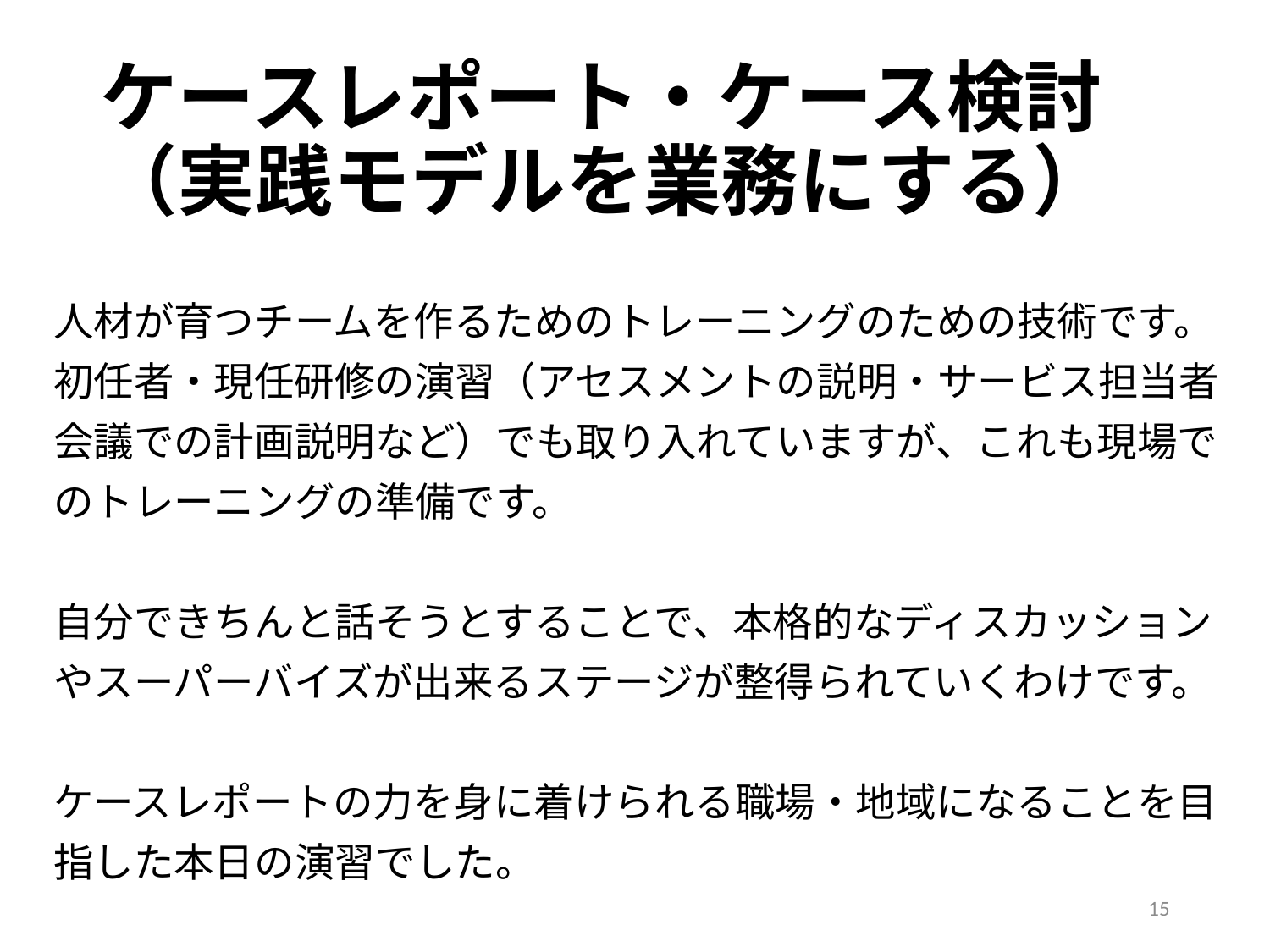

# ケースレポート・ケース検討 （実践モデルを業務にする）
人材が育つチームを作るためのトレーニングのための技術です。
初任者・現任研修の演習（アセスメントの説明・サービス担当者
会議での計画説明など）でも取り入れていますが、これも現場で
のトレーニングの準備です。

自分できちんと話そうとすることで、本格的なディスカッション
やスーパーバイズが出来るステージが整得られていくわけです。

ケースレポートの力を身に着けられる職場・地域になることを目
指した本日の演習でした。
15